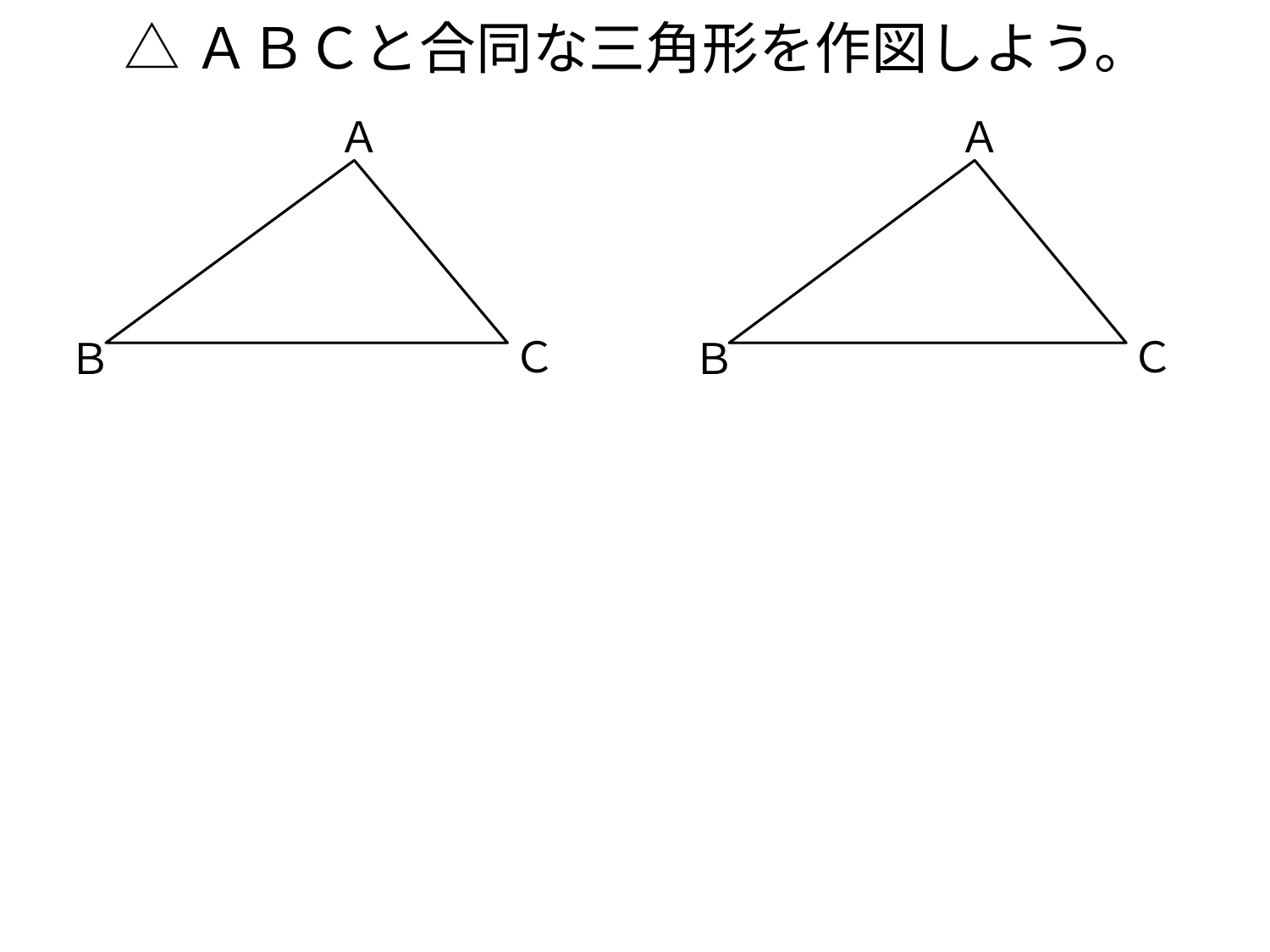

# △ＡＢＣと合同な三角形を作図しよう。
Ａ

Ｃ
Ｂ
Ａ

Ｃ
Ｂ